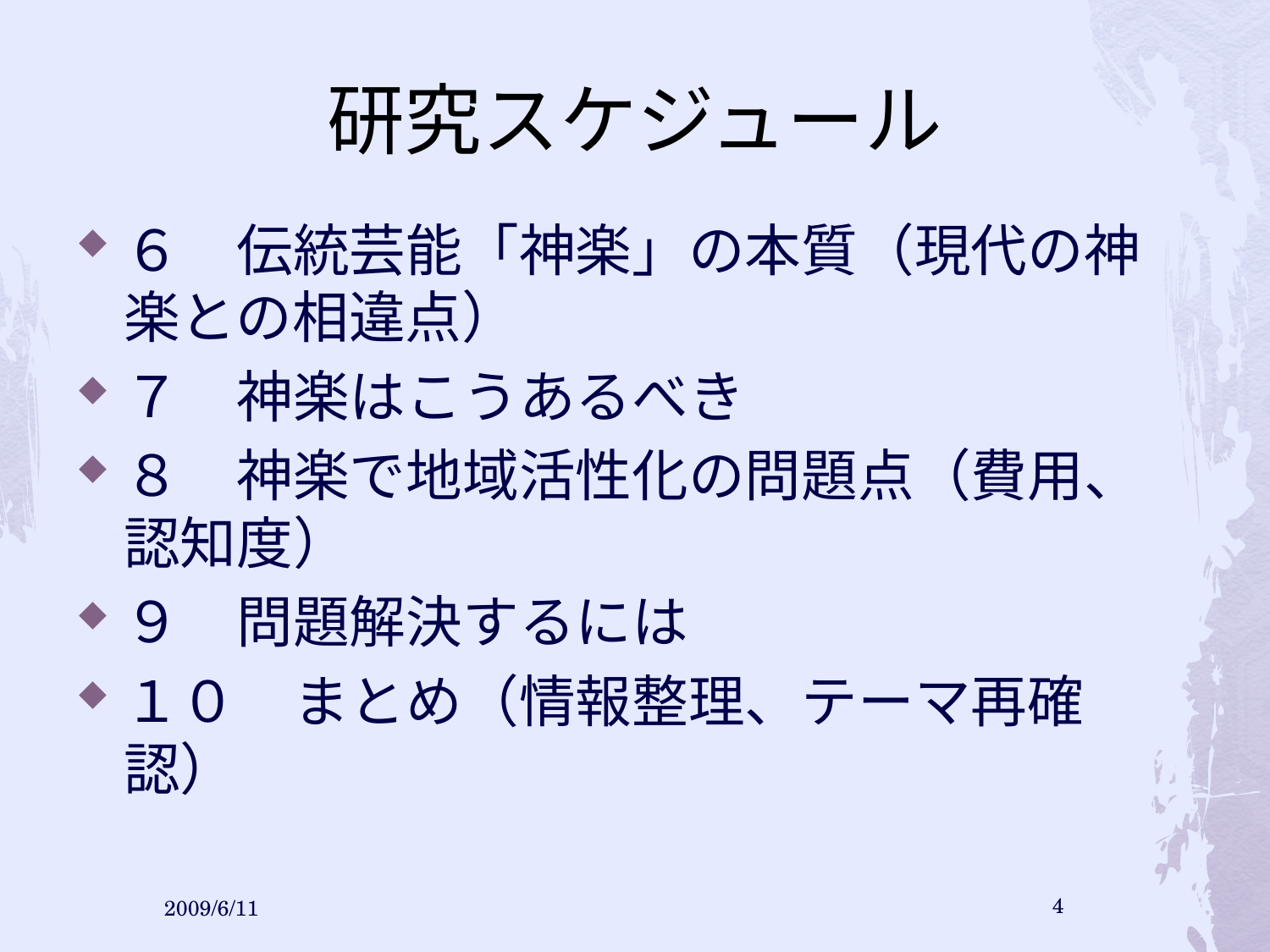

# 研究スケジュール
６　伝統芸能「神楽」の本質（現代の神楽との相違点）
７　神楽はこうあるべき
８　神楽で地域活性化の問題点（費用、認知度）
９　問題解決するには
１０　まとめ（情報整理、テーマ再確認）

2009/6/11
4